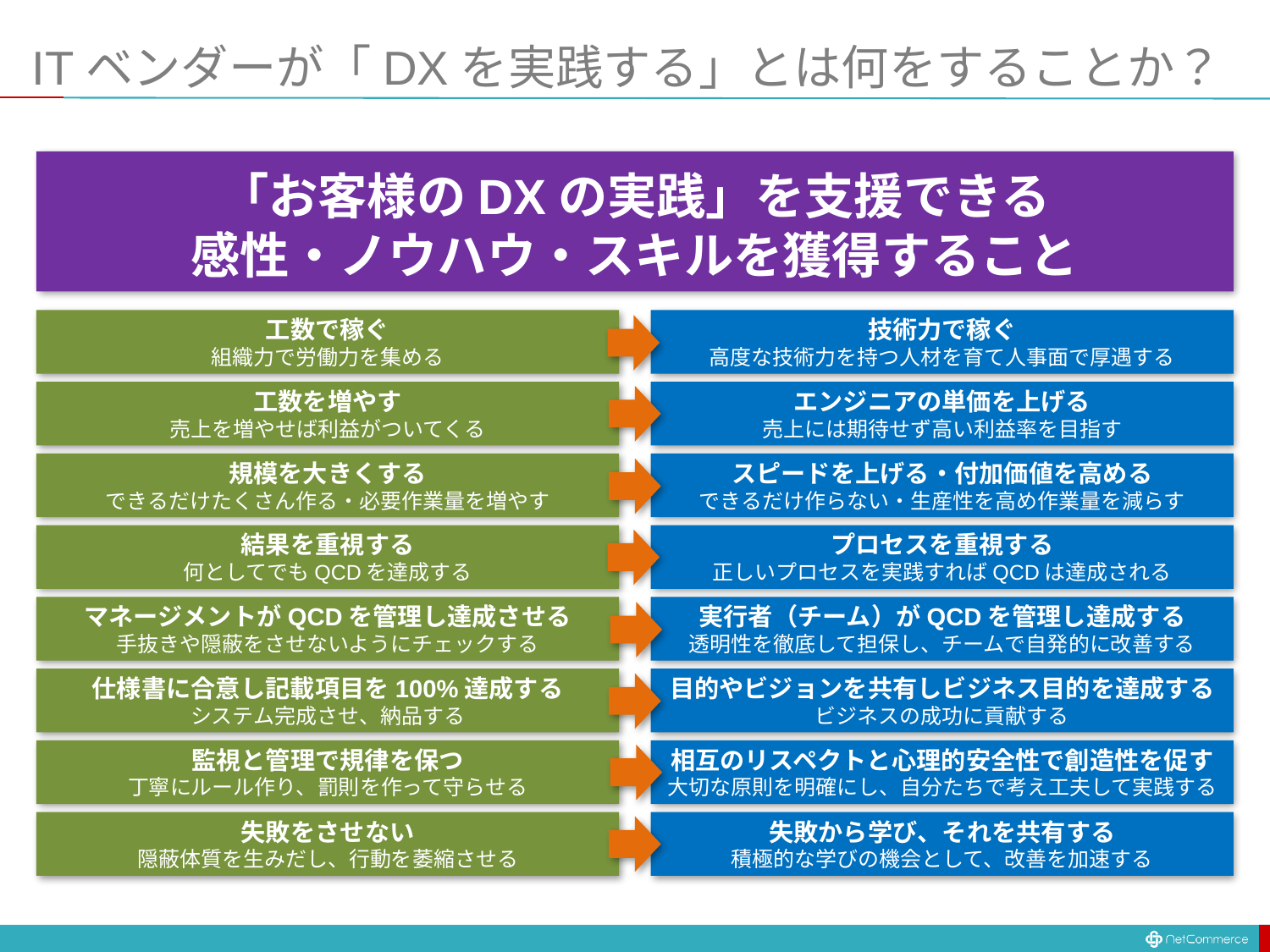

# ITベンダーが「DXを実践する」とは何をすることか？

「お客様のDXの実践」を支援できる
感性・ノウハウ・スキルを獲得すること
工数で稼ぐ
組織力で労働力を集める
技術力で稼ぐ
高度な技術力を持つ人材を育て人事面で厚遇する

工数を増やす
売上を増やせば利益がついてくる
エンジニアの単価を上げる
売上には期待せず高い利益率を目指す

規模を大きくする
できるだけたくさん作る・必要作業量を増やす
スピードを上げる・付加価値を高める
できるだけ作らない・生産性を高め作業量を減らす

結果を重視する
何としてでもQCDを達成する
プロセスを重視する
正しいプロセスを実践すればQCDは達成される

マネージメントがQCDを管理し達成させる
手抜きや隠蔽をさせないようにチェックする
実行者（チーム）がQCDを管理し達成する
透明性を徹底して担保し、チームで自発的に改善する

仕様書に合意し記載項目を100%達成する
システム完成させ、納品する
目的やビジョンを共有しビジネス目的を達成する
ビジネスの成功に貢献する

監視と管理で規律を保つ
丁寧にルール作り、罰則を作って守らせる
相互のリスペクトと心理的安全性で創造性を促す
大切な原則を明確にし、自分たちで考え工夫して実践する

失敗をさせない
隠蔽体質を生みだし、行動を萎縮させる
失敗から学び、それを共有する
積極的な学びの機会として、改善を加速する